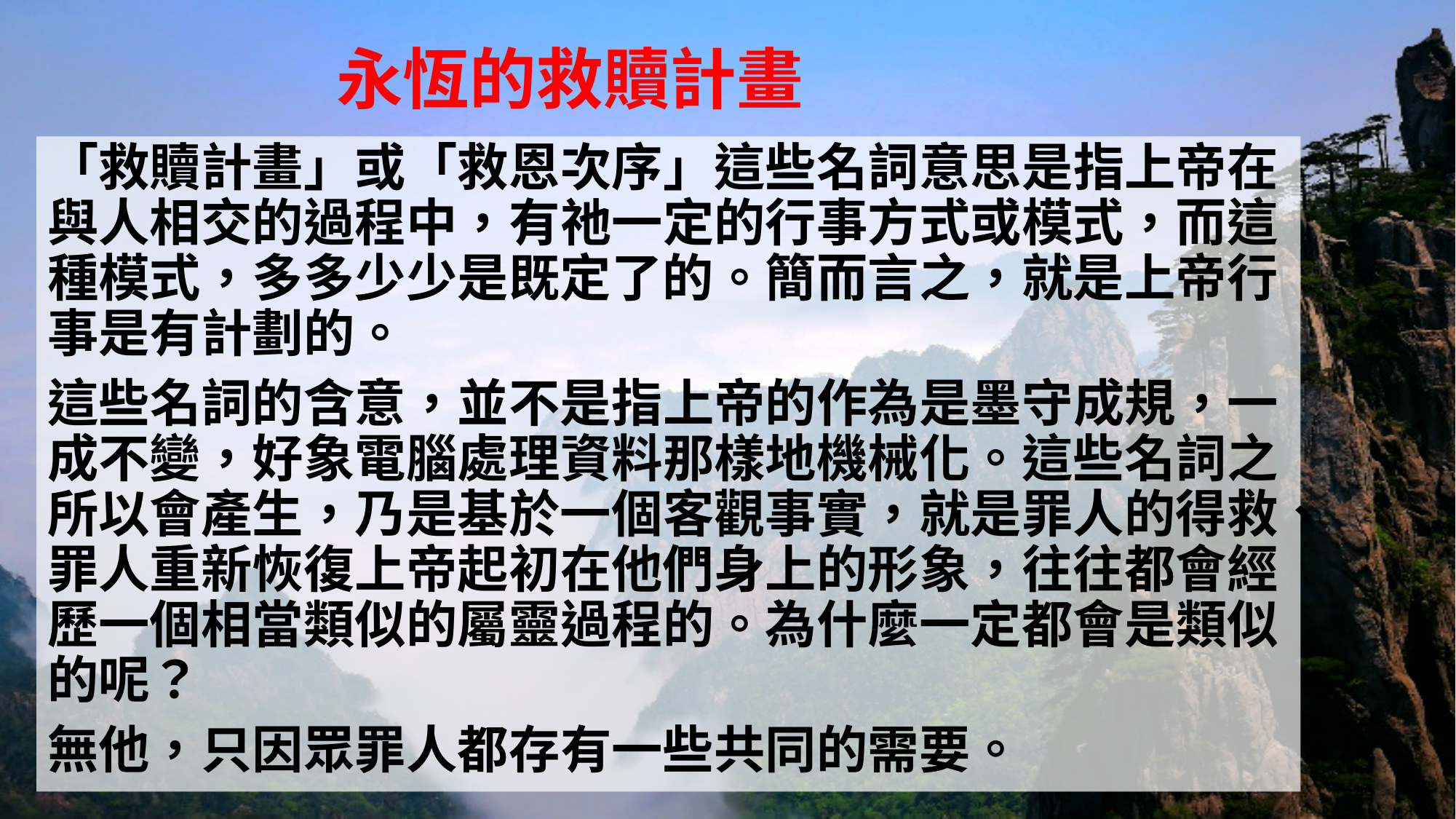

# 永恆的救贖計畫
「救贖計畫」或「救恩次序」這些名詞意思是指上帝在與人相交的過程中，有祂一定的行事方式或模式，而這種模式，多多少少是既定了的。簡而言之，就是上帝行事是有計劃的。
這些名詞的含意，並不是指上帝的作為是墨守成規，一成不變，好象電腦處理資料那樣地機械化。這些名詞之所以會產生，乃是基於一個客觀事實，就是罪人的得救、罪人重新恢復上帝起初在他們身上的形象，往往都會經歷一個相當類似的屬靈過程的。為什麼一定都會是類似的呢？
無他，只因眾罪人都存有一些共同的需要。